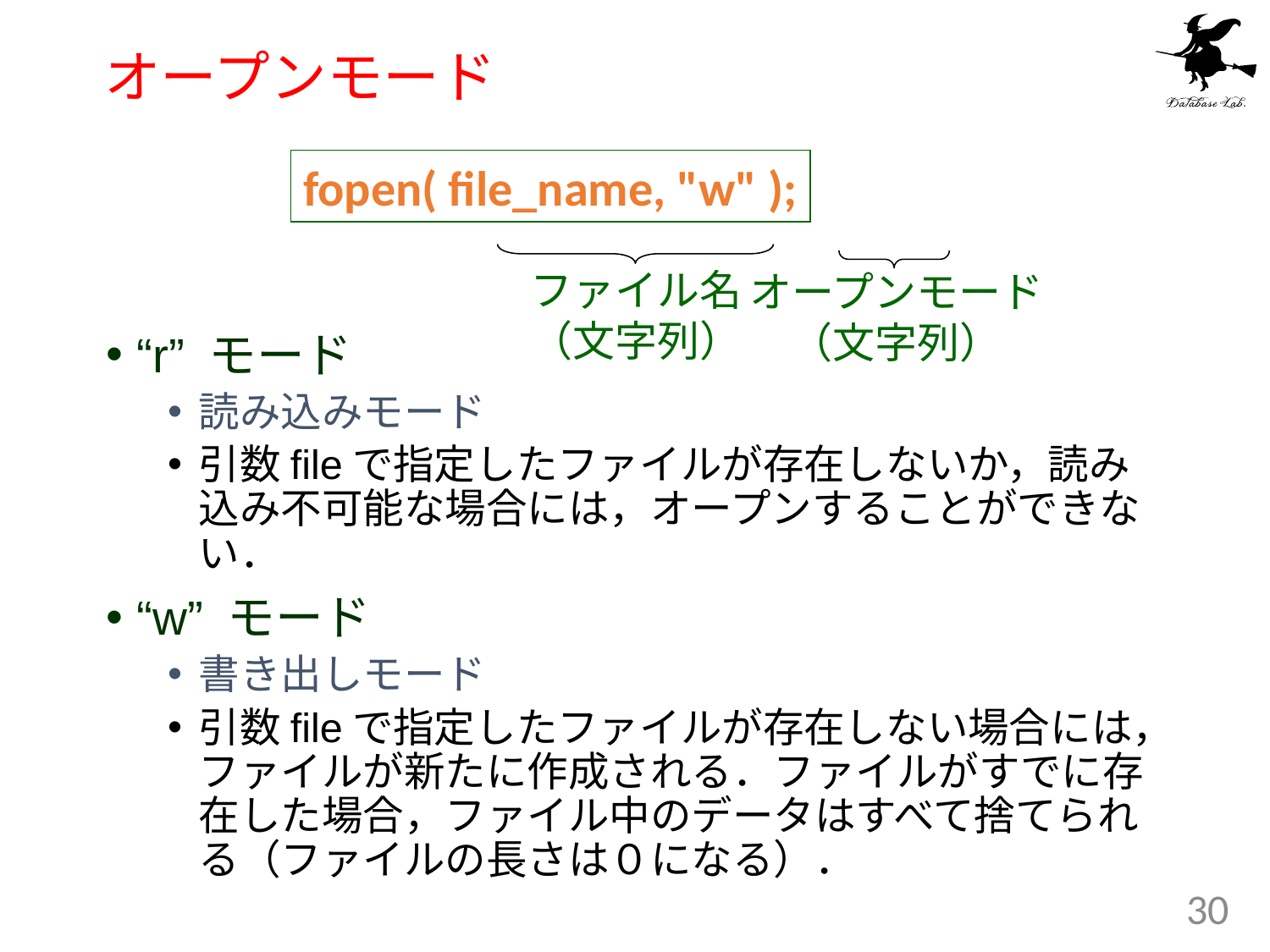

# オープンモード

fopen( file_name, "w" );

ファイル名
（文字列）
オープンモード
（文字列）
“r” モード
読み込みモード
引数fileで指定したファイルが存在しないか，読み込み不可能な場合には，オープンすることができない．
“w” モード
書き出しモード
引数fileで指定したファイルが存在しない場合には，ファイルが新たに作成される．ファイルがすでに存在した場合，ファイル中のデータはすべて捨てられる（ファイルの長さは０になる）．

30